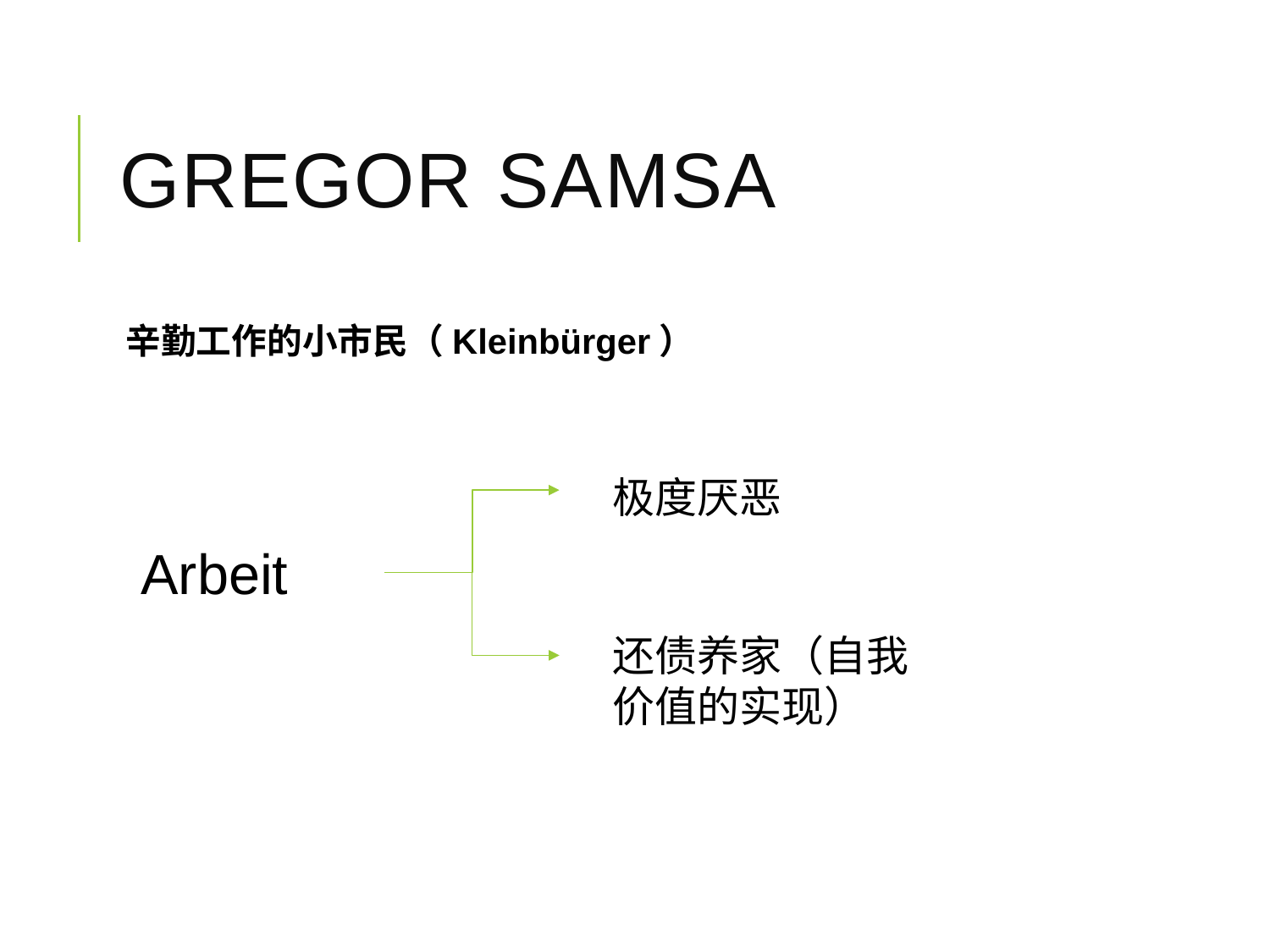

# Gregor Samsa
辛勤工作的小市民（Kleinbürger）
极度厌恶
Arbeit
还债养家（自我价值的实现）